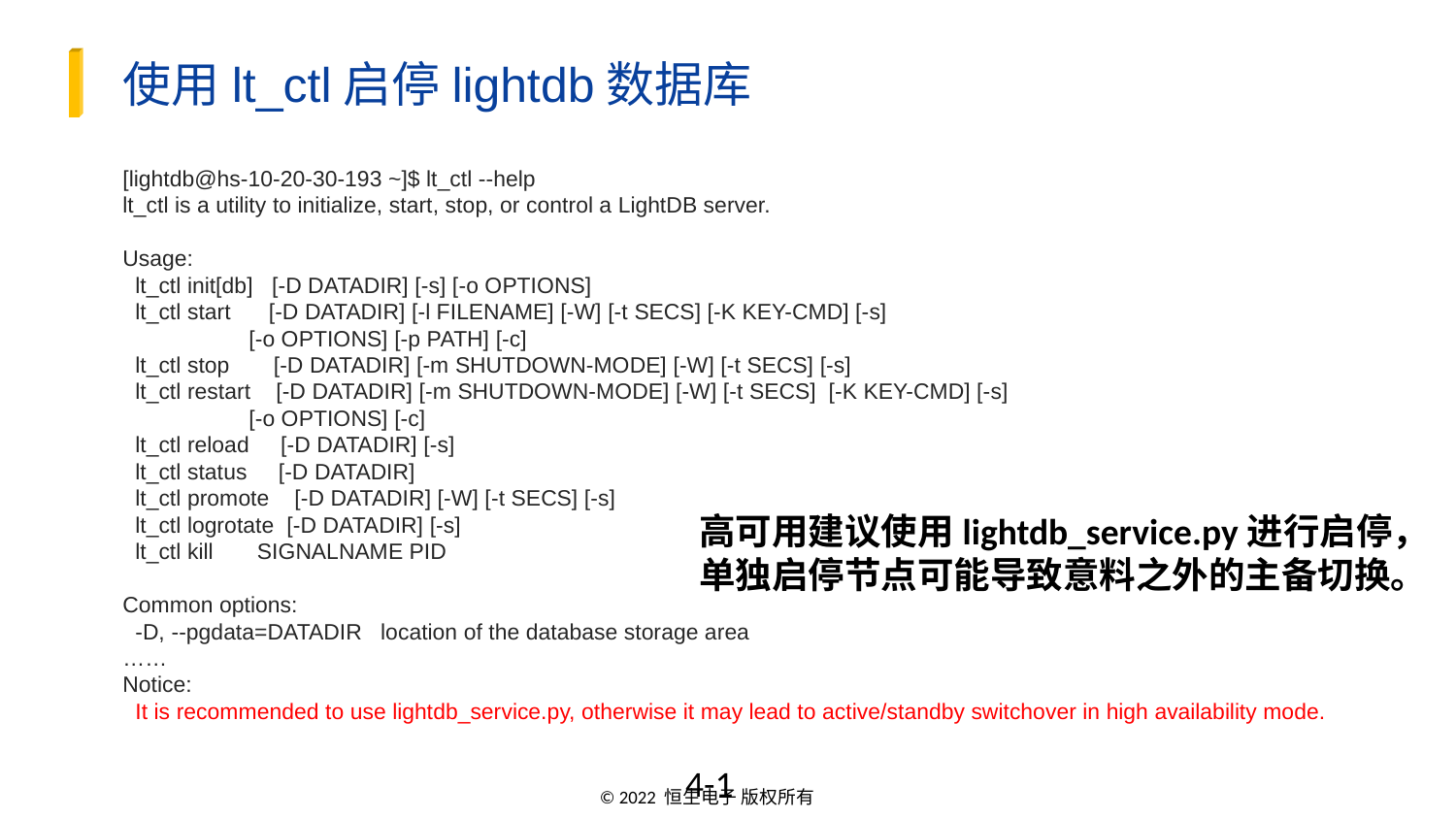

使用lt_ctl启停lightdb数据库
[lightdb@hs-10-20-30-193 ~]$ lt_ctl --help
lt_ctl is a utility to initialize, start, stop, or control a LightDB server.

Usage:
  lt_ctl init[db]   [-D DATADIR] [-s] [-o OPTIONS]
  lt_ctl start      [-D DATADIR] [-l FILENAME] [-W] [-t SECS] [-K KEY-CMD] [-s]
                    [-o OPTIONS] [-p PATH] [-c]
  lt_ctl stop       [-D DATADIR] [-m SHUTDOWN-MODE] [-W] [-t SECS] [-s]
  lt_ctl restart    [-D DATADIR] [-m SHUTDOWN-MODE] [-W] [-t SECS]  [-K KEY-CMD] [-s]
                    [-o OPTIONS] [-c]
  lt_ctl reload     [-D DATADIR] [-s]
  lt_ctl status     [-D DATADIR]
  lt_ctl promote    [-D DATADIR] [-W] [-t SECS] [-s]
  lt_ctl logrotate  [-D DATADIR] [-s]
  lt_ctl kill       SIGNALNAME PID

Common options:
  -D, --pgdata=DATADIR   location of the database storage area
……
Notice:
  It is recommended to use lightdb_service.py, otherwise it may lead to active/standby switchover in high availability mode.
高可用建议使用lightdb_service.py进行启停，
单独启停节点可能导致意料之外的主备切换。
4-1